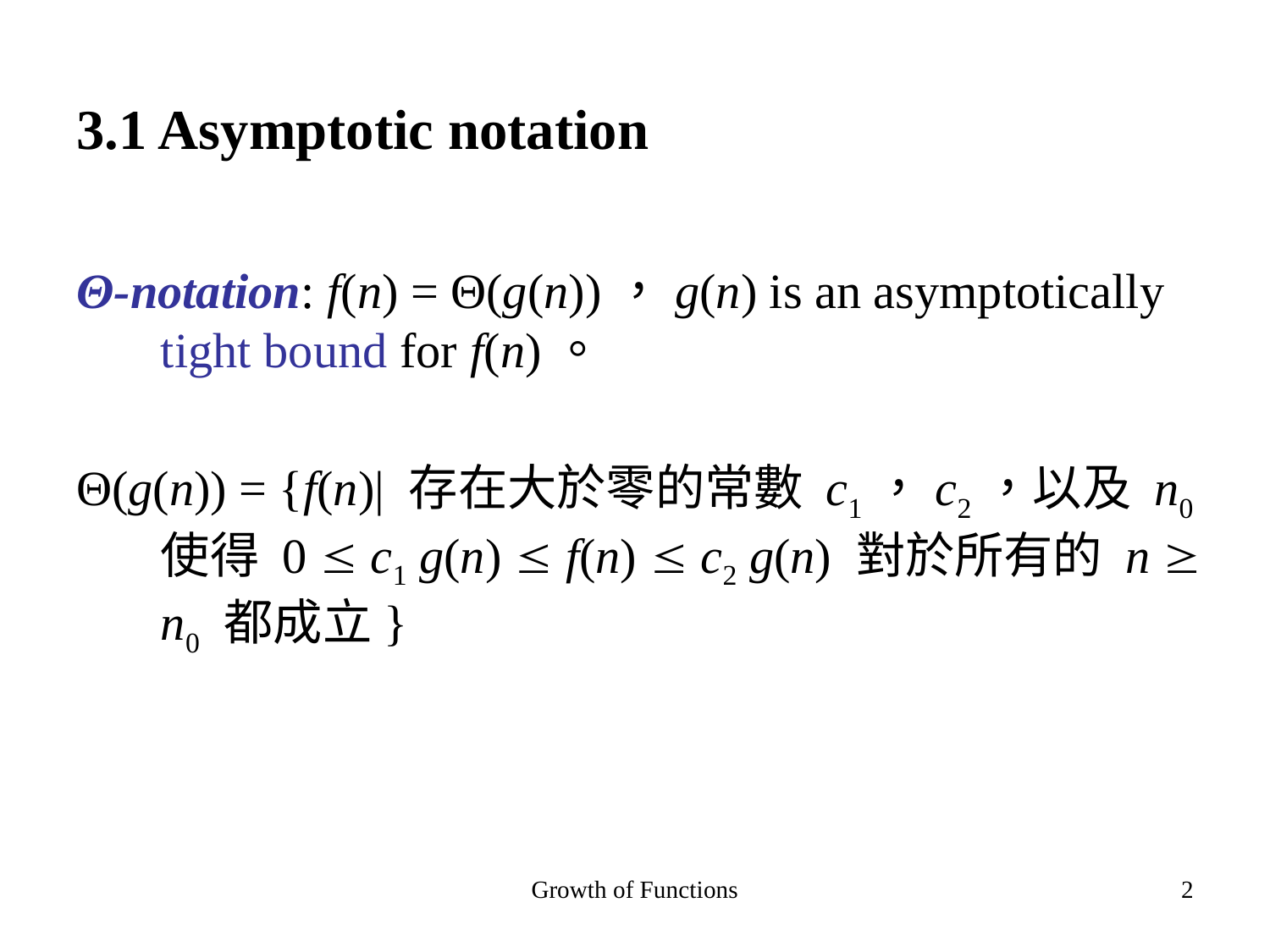

3.1 Asymptotic notation

Θ-notation: f(n) = Θ(g(n))，g(n) is an asymptotically tight bound for f(n)。

Θ(g(n)) = {f(n)| 存在大於零的常數 c1，c2，以及 n0 使得 0 ≤ c1 g(n) ≤ f(n) ≤ c2 g(n) 對於所有的 n ≥ n0 都成立}
Growth of Functions
2